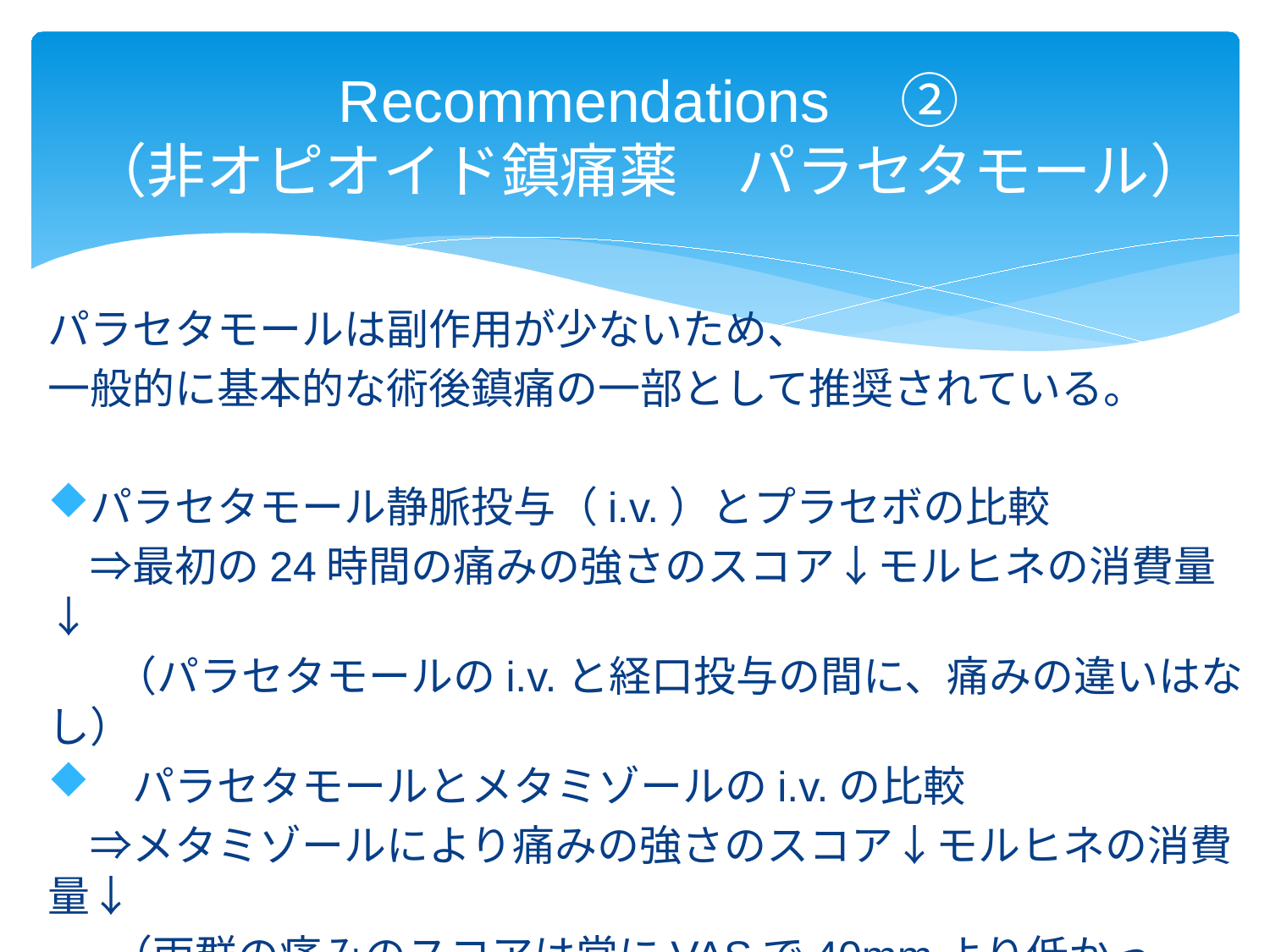

# Recommendations　② （非オピオイド鎮痛薬　パラセタモール）
パラセタモールは副作用が少ないため、
一般的に基本的な術後鎮痛の一部として推奨されている。

パラセタモール静脈投与（i.v.）とプラセボの比較
　⇒最初の24時間の痛みの強さのスコア↓モルヒネの消費量↓
　（パラセタモールのi.v.と経口投与の間に、痛みの違いはなし）
　パラセタモールとメタミゾールのi.v.の比較
　⇒メタミゾールにより痛みの強さのスコア↓モルヒネの消費量↓
（両群の痛みのスコアは常にVASで40mmより低かった。）